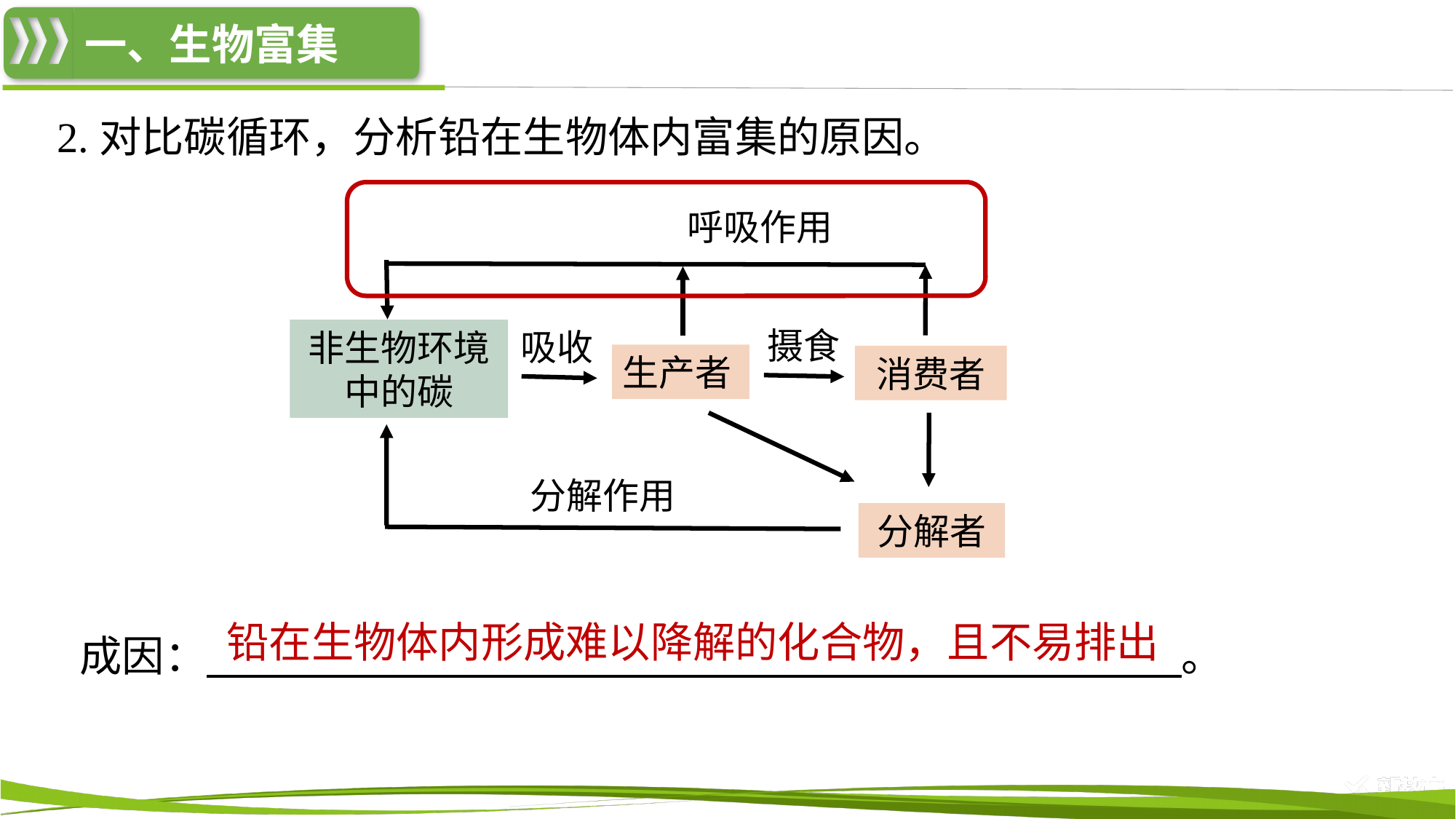

2.对比碳循环，分析铅在生物体内富集的原因。

呼吸作用

摄食
吸收
非生物环境中的碳
生产者
消费者

分解作用
分解者

成因：　　　　　　　　　　　　　　　　　　　　　　　。
铅在生物体内形成难以降解的化合物，且不易排出